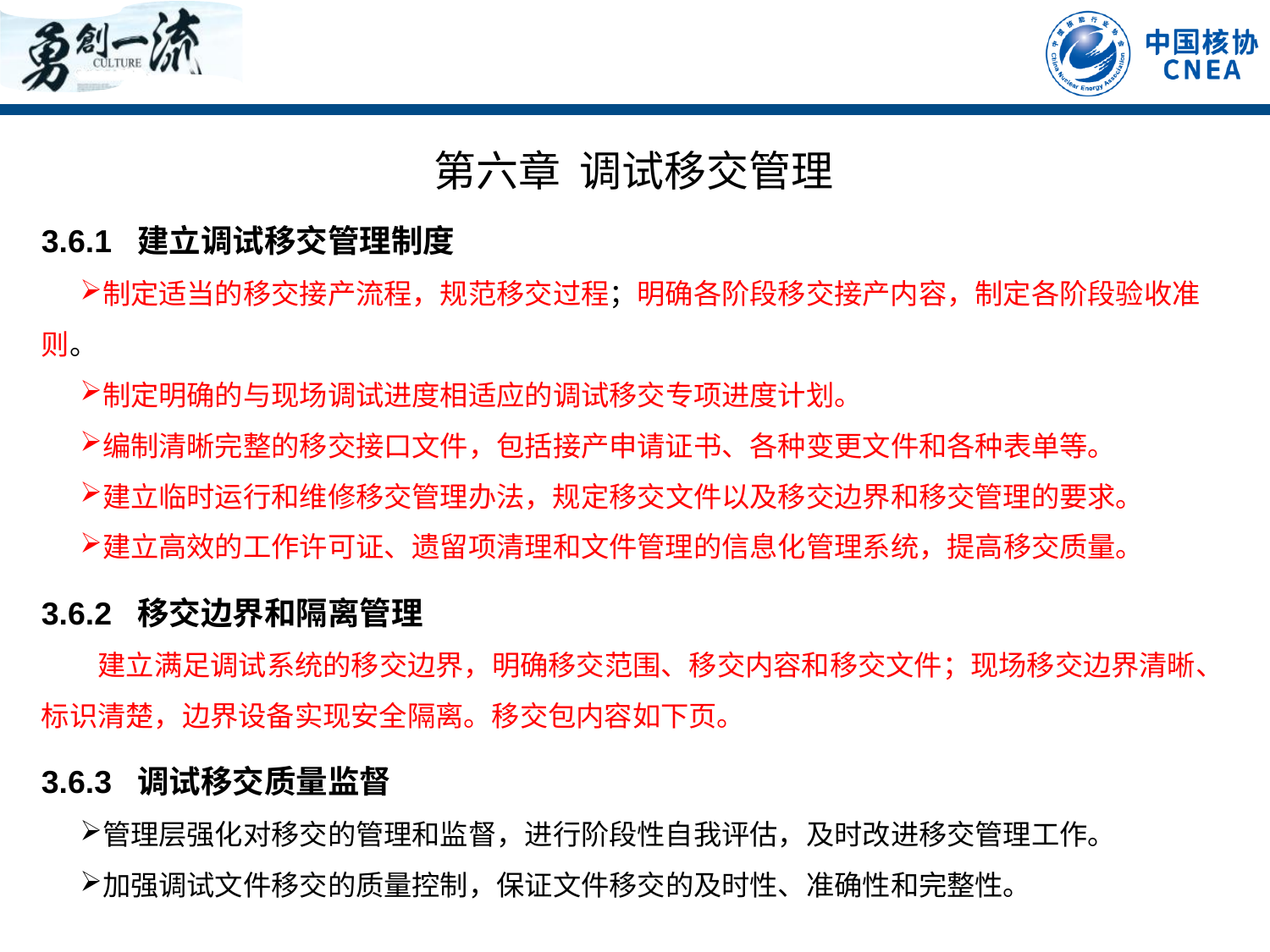

43
第六章  调试移交管理
3.6.1  建立调试移交管理制度
制定适当的移交接产流程，规范移交过程；明确各阶段移交接产内容，制定各阶段验收准则。
制定明确的与现场调试进度相适应的调试移交专项进度计划。
编制清晰完整的移交接口文件，包括接产申请证书、各种变更文件和各种表单等。
建立临时运行和维修移交管理办法，规定移交文件以及移交边界和移交管理的要求。
建立高效的工作许可证、遗留项清理和文件管理的信息化管理系统，提高移交质量。
3.6.2  移交边界和隔离管理
建立满足调试系统的移交边界，明确移交范围、移交内容和移交文件；现场移交边界清晰、标识清楚，边界设备实现安全隔离。移交包内容如下页。
3.6.3  调试移交质量监督
管理层强化对移交的管理和监督，进行阶段性自我评估，及时改进移交管理工作。
加强调试文件移交的质量控制，保证文件移交的及时性、准确性和完整性。